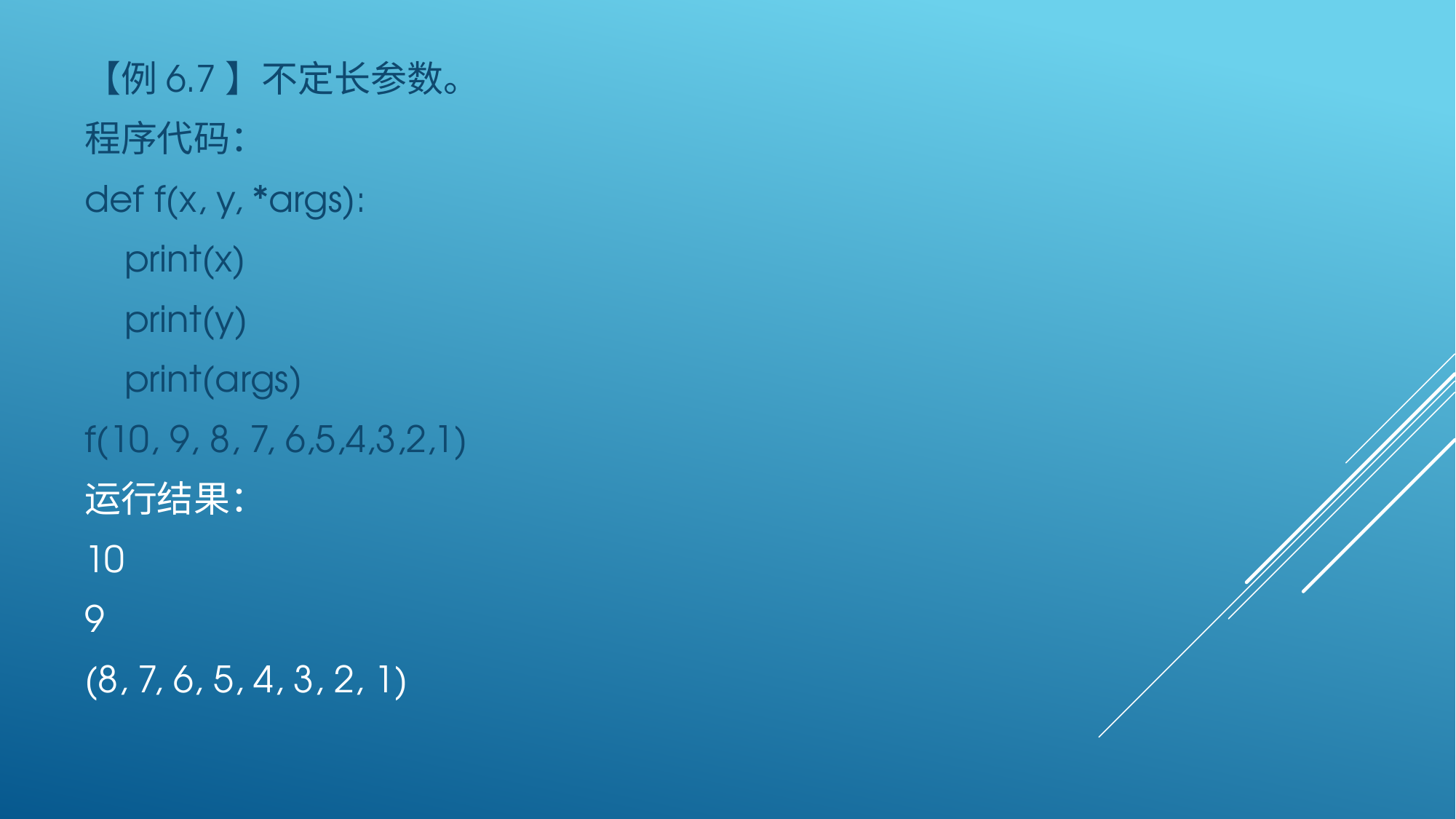

【例6.7】不定长参数。
程序代码：
def f(x, y, *args):
    print(x)
    print(y)
    print(args)
f(10, 9, 8, 7, 6,5,4,3,2,1)
运行结果：
10
9
(8, 7, 6, 5, 4, 3, 2, 1)